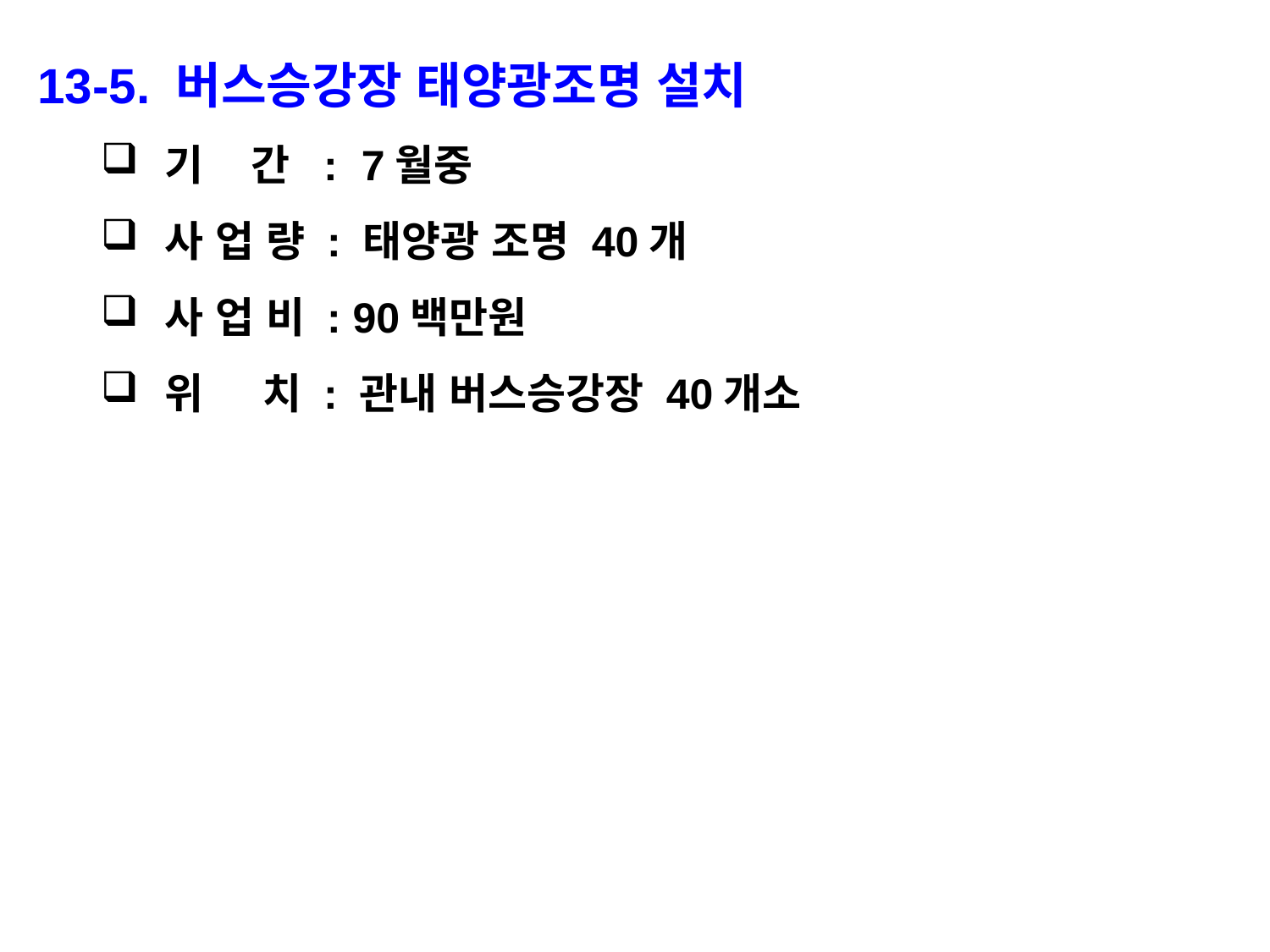

13-5. 버스승강장 태양광조명 설치
기    간  :  7월중
사 업 량 : 태양광 조명 40개
사 업 비 : 90백만원
위     치 : 관내 버스승강장 40개소